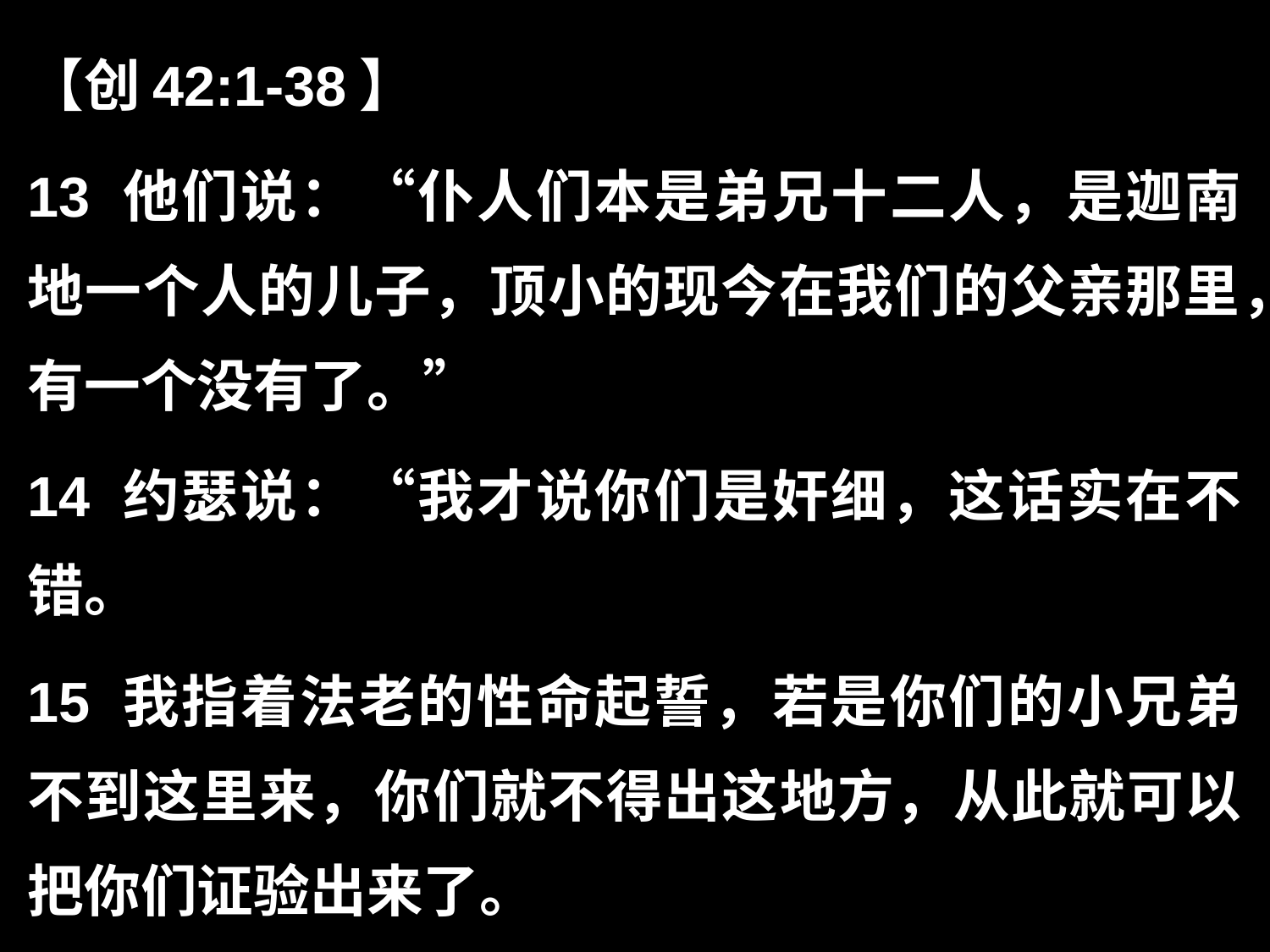

【创42:1-38】
13 他们说：“仆人们本是弟兄十二人，是迦南地一个人的儿子，顶小的现今在我们的父亲那里，有一个没有了。”
14 约瑟说：“我才说你们是奸细，这话实在不错。
15 我指着法老的性命起誓，若是你们的小兄弟不到这里来，你们就不得出这地方，从此就可以把你们证验出来了。